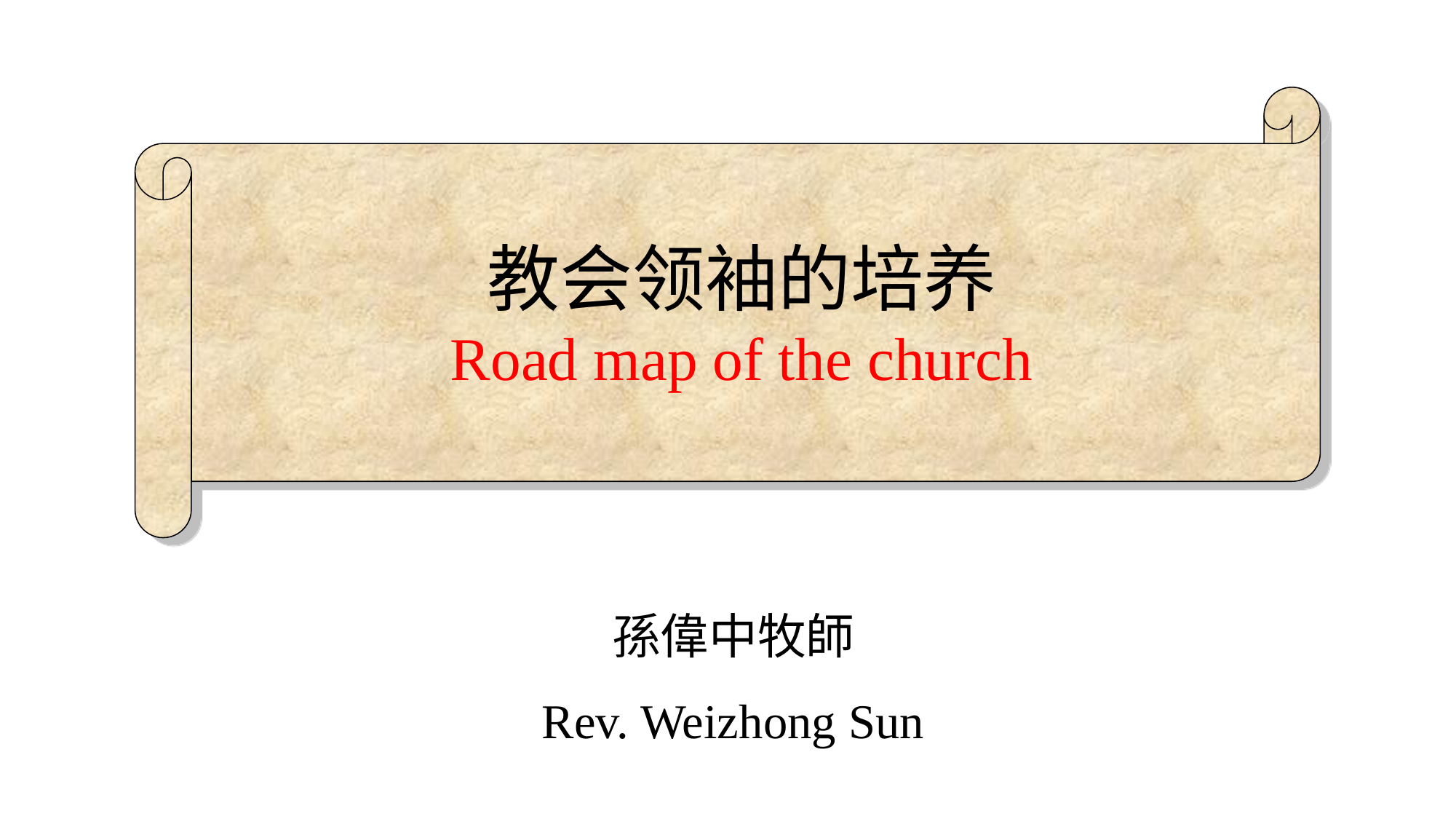

教会领袖的培养
Road map of the church
孫偉中牧師
Rev. Weizhong Sun